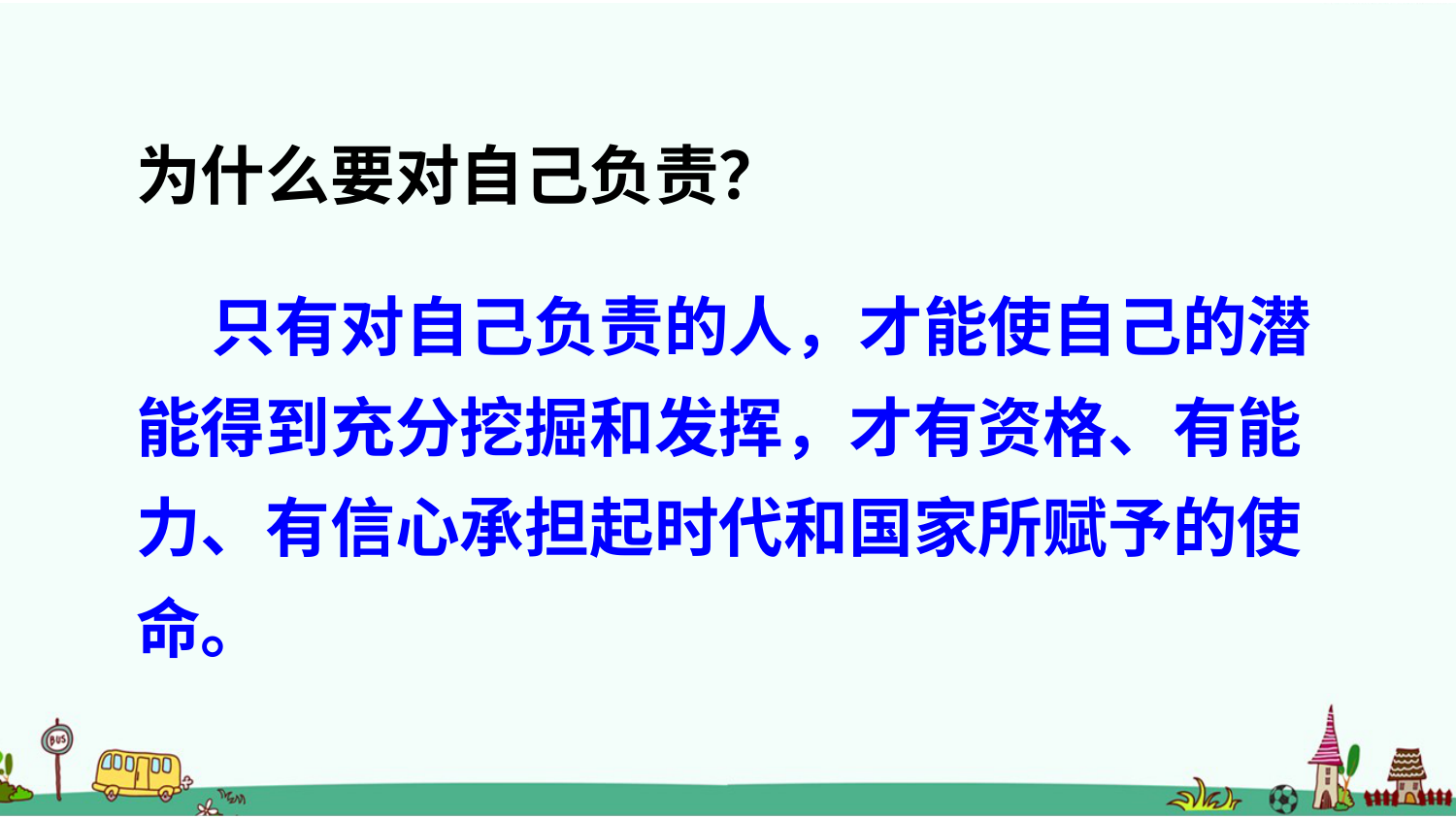

为什么要对自己负责？
    只有对自己负责的人，才能使自己的潜能得到充分挖掘和发挥，才有资格、有能力、有信心承担起时代和国家所赋予的使命。